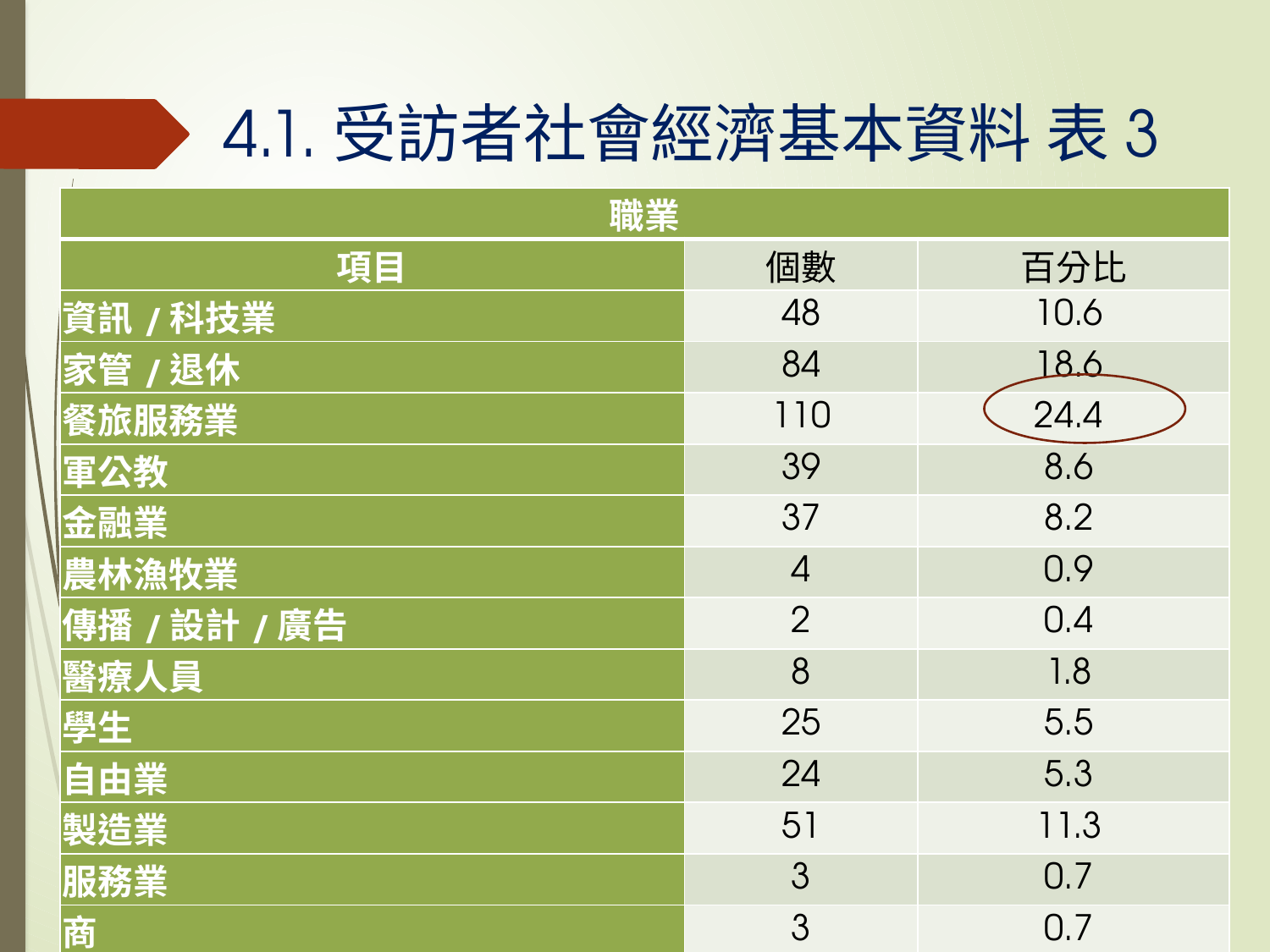

# 4.1.受訪者社會經濟基本資料 表3
| 職業 |  |  |
| --- | --- | --- |
| 項目 | 個數 | 百分比 |
| 資訊/科技業 | 48 | 10.6 |
| 家管/退休 | 84 | 18.6 |
| 餐旅服務業 | 110 | 24.4 |
| 軍公教 | 39 | 8.6 |
| 金融業 | 37 | 8.2 |
| 農林漁牧業 | 4 | 0.9 |
| 傳播/設計/廣告 | 2 | 0.4 |
| 醫療人員 | 8 | 1.8 |
| 學生 | 25 | 5.5 |
| 自由業 | 24 | 5.3 |
| 製造業 | 51 | 11.3 |
| 服務業 | 3 | 0.7 |
| 商 | 3 | 0.7 |